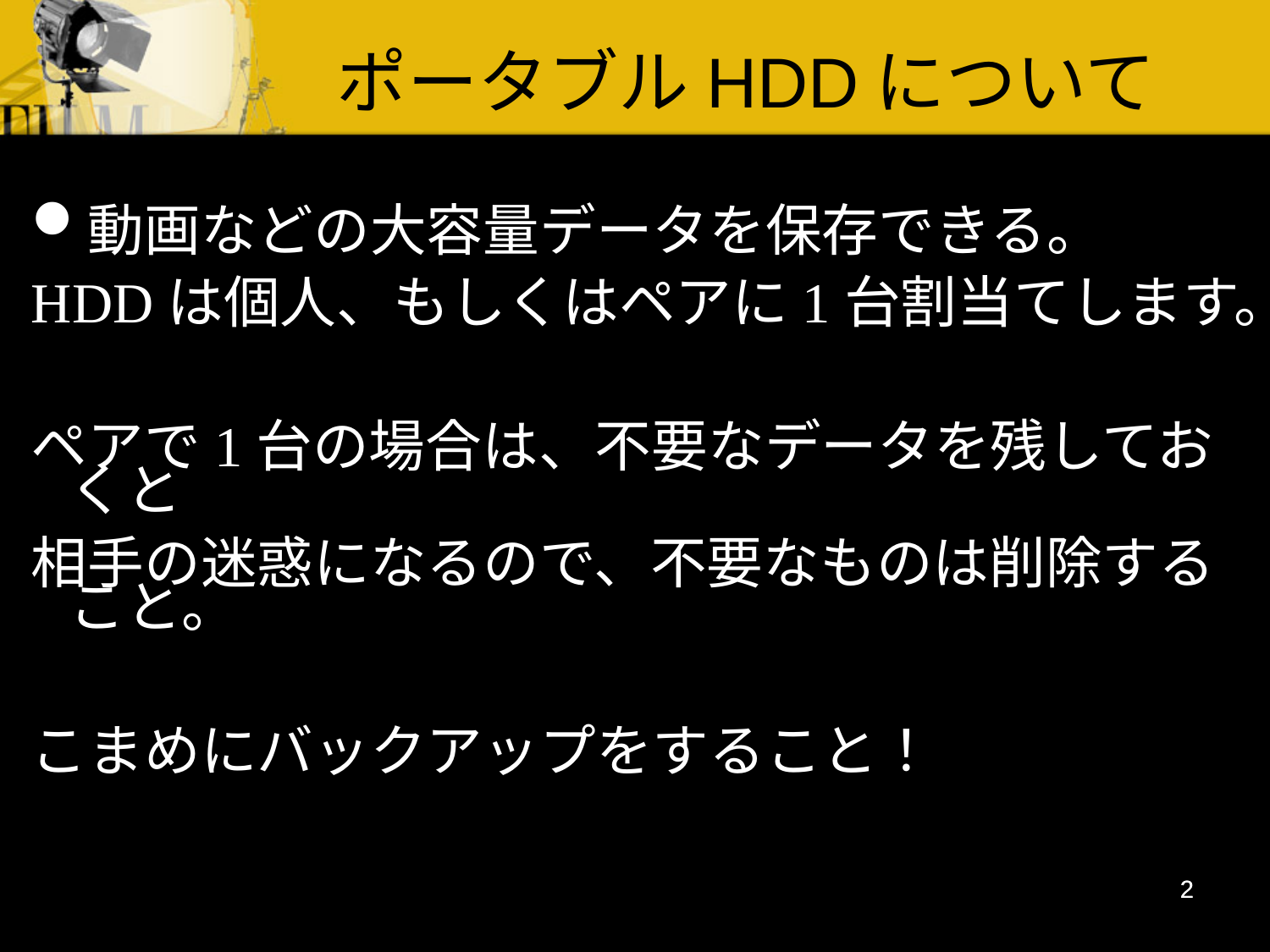

ポータブルHDDについて
動画などの大容量データを保存できる。
HDDは個人、もしくはペアに1台割当てします。

ペアで1台の場合は、不要なデータを残しておくと
相手の迷惑になるので、不要なものは削除すること。

こまめにバックアップをすること！
2
2